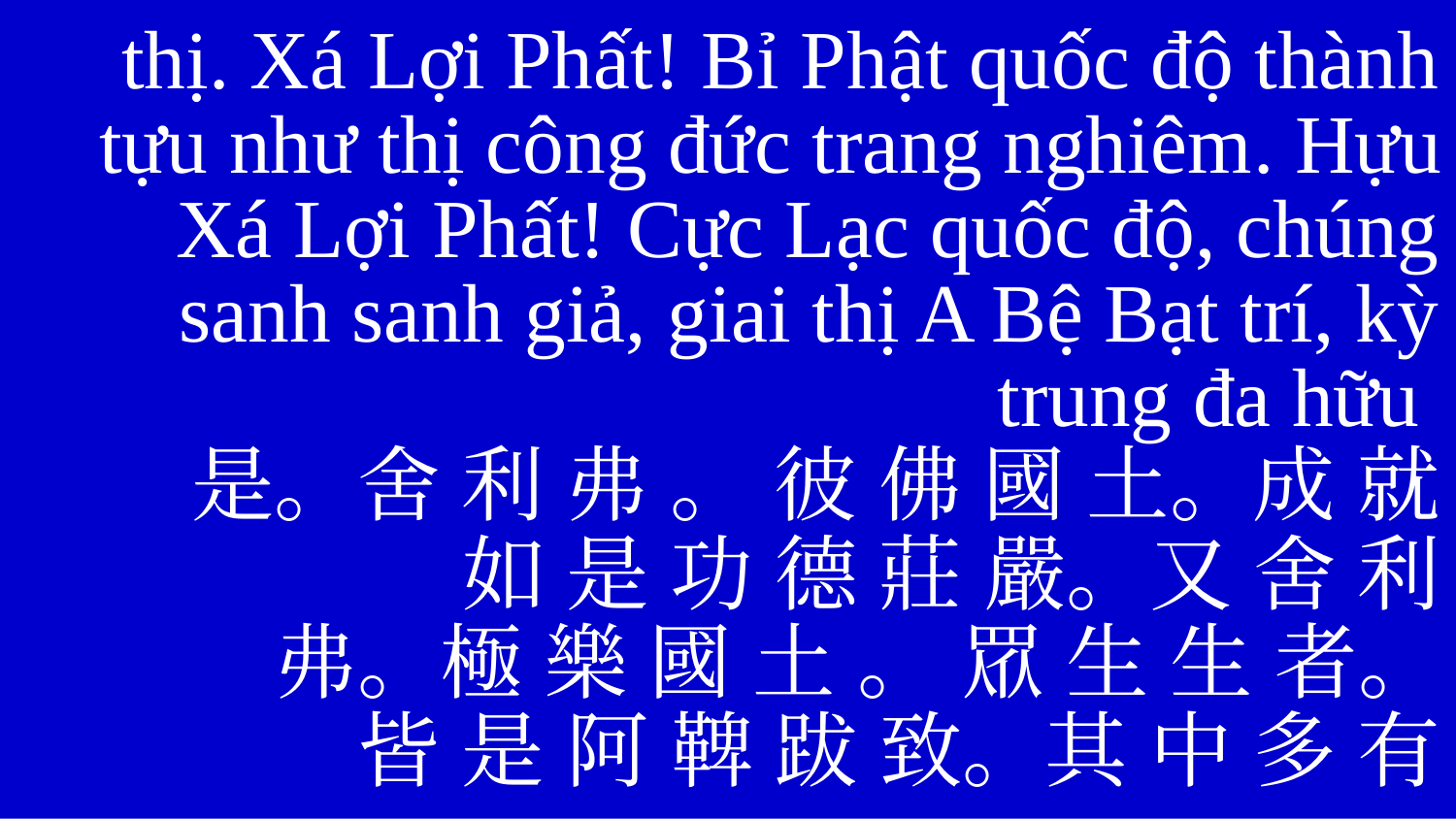

thị. Xá Lợi Phất! Bỉ Phật quốc độ thành tựu như thị công đức trang nghiêm. Hựu Xá Lợi Phất! Cực Lạc quốc độ, chúng sanh sanh giả, giai thị A Bệ Bạt trí, kỳ trung đa hữu
是。舍 利 弗 。 彼 佛 國 土。成 就
如 是 功 德 莊 嚴。又 舍 利
弗。極 樂 國 土 。 眾 生 生 者。
皆 是 阿 鞞 跋 致。其 中 多 有